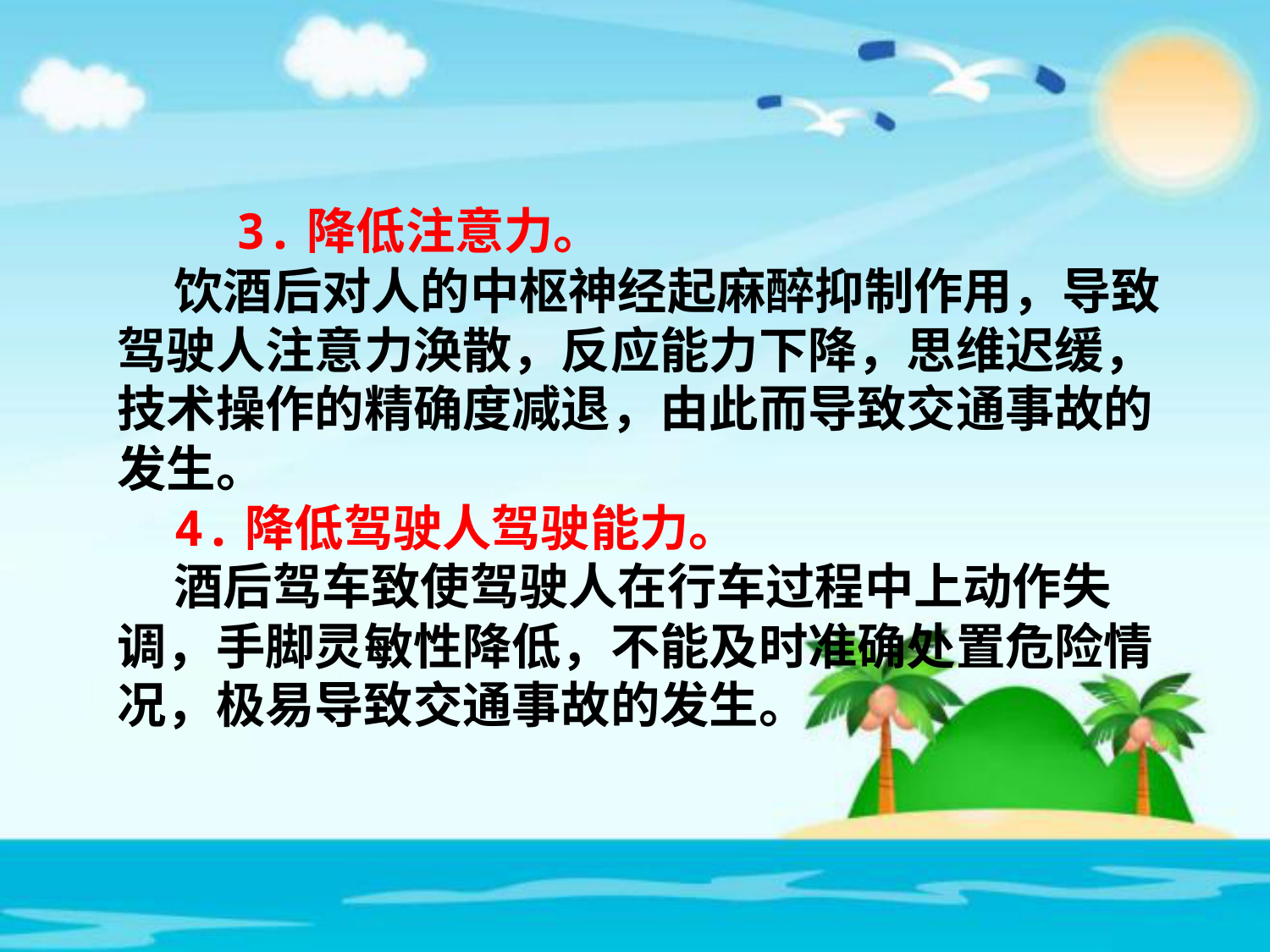

3.降低注意力。
    饮酒后对人的中枢神经起麻醉抑制作用，导致驾驶人注意力涣散，反应能力下降，思维迟缓，技术操作的精确度减退，由此而导致交通事故的发生。
    4.降低驾驶人驾驶能力。
    酒后驾车致使驾驶人在行车过程中上动作失调，手脚灵敏性降低，不能及时准确处置危险情况，极易导致交通事故的发生。